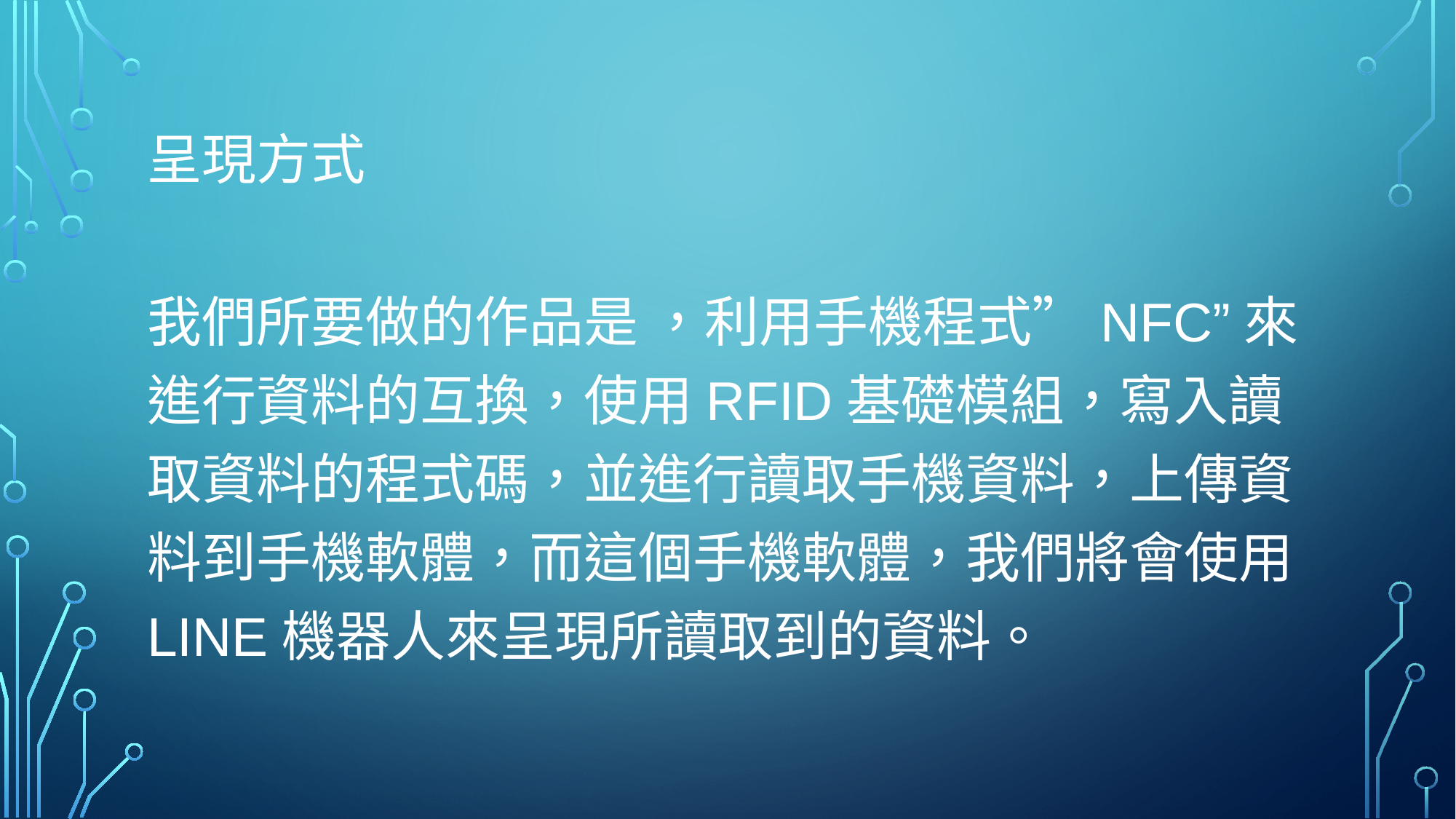

# 呈現方式
我們所要做的作品是 ，利用手機程式”NFC”來進行資料的互換，使用RFID基礎模組，寫入讀取資料的程式碼，並進行讀取手機資料，上傳資料到手機軟體，而這個手機軟體，我們將會使用LINE機器人來呈現所讀取到的資料。